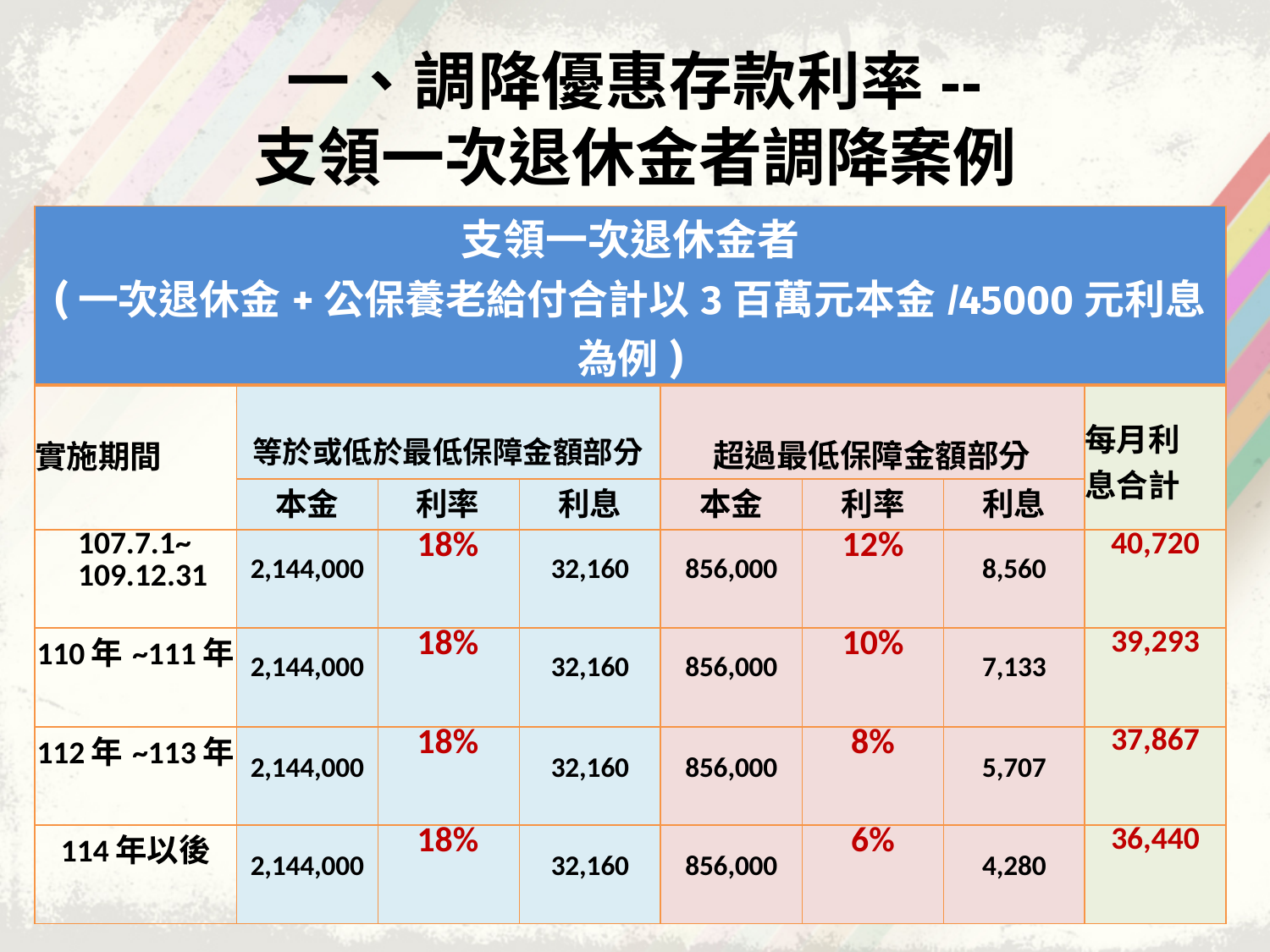

# 一、調降優惠存款利率-- 支領一次退休金者調降案例
| 支領一次退休金者 (一次退休金+公保養老給付合計以3百萬元本金/45000元利息為例) |  |  |  |  |  |  |  |
| --- | --- | --- | --- | --- | --- | --- | --- |
| 實施期間 | 等於或低於最低保障金額部分 |  |  | 超過最低保障金額部分 |  |  | 每月利 息合計 |
|  | 本金 | 利率 | 利息 | 本金 | 利率 | 利息 |  |
| 107.7.1~ 109.12.31 | 2,144,000 | 18% | 32,160 | 856,000 | 12% | 8,560 | 40,720 |
| 110年~111年 | 2,144,000 | 18% | 32,160 | 856,000 | 10% | 7,133 | 39,293 |
| 112年~113年 | 2,144,000 | 18% | 32,160 | 856,000 | 8% | 5,707 | 37,867 |
| 114年以後 | 2,144,000 | 18% | 32,160 | 856,000 | 6% | 4,280 | 36,440 |